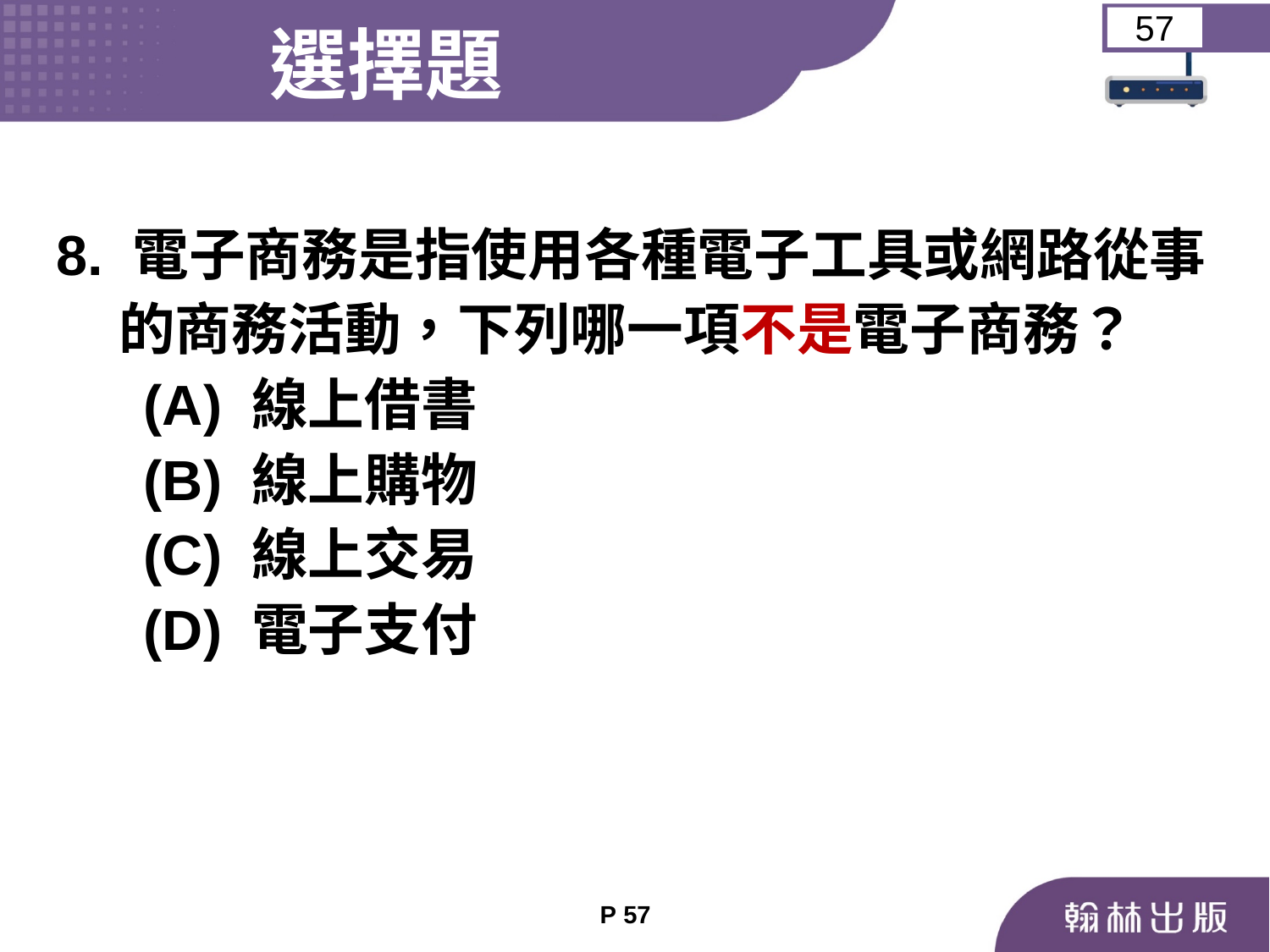

選擇題

57
 8. 電子商務是指使用各種電子工具或網路從事
     的商務活動，下列哪一項不是電子商務？
	     (A) 線上借書
	     (B) 線上購物
	     (C) 線上交易
	     (D) 電子支付

P 57